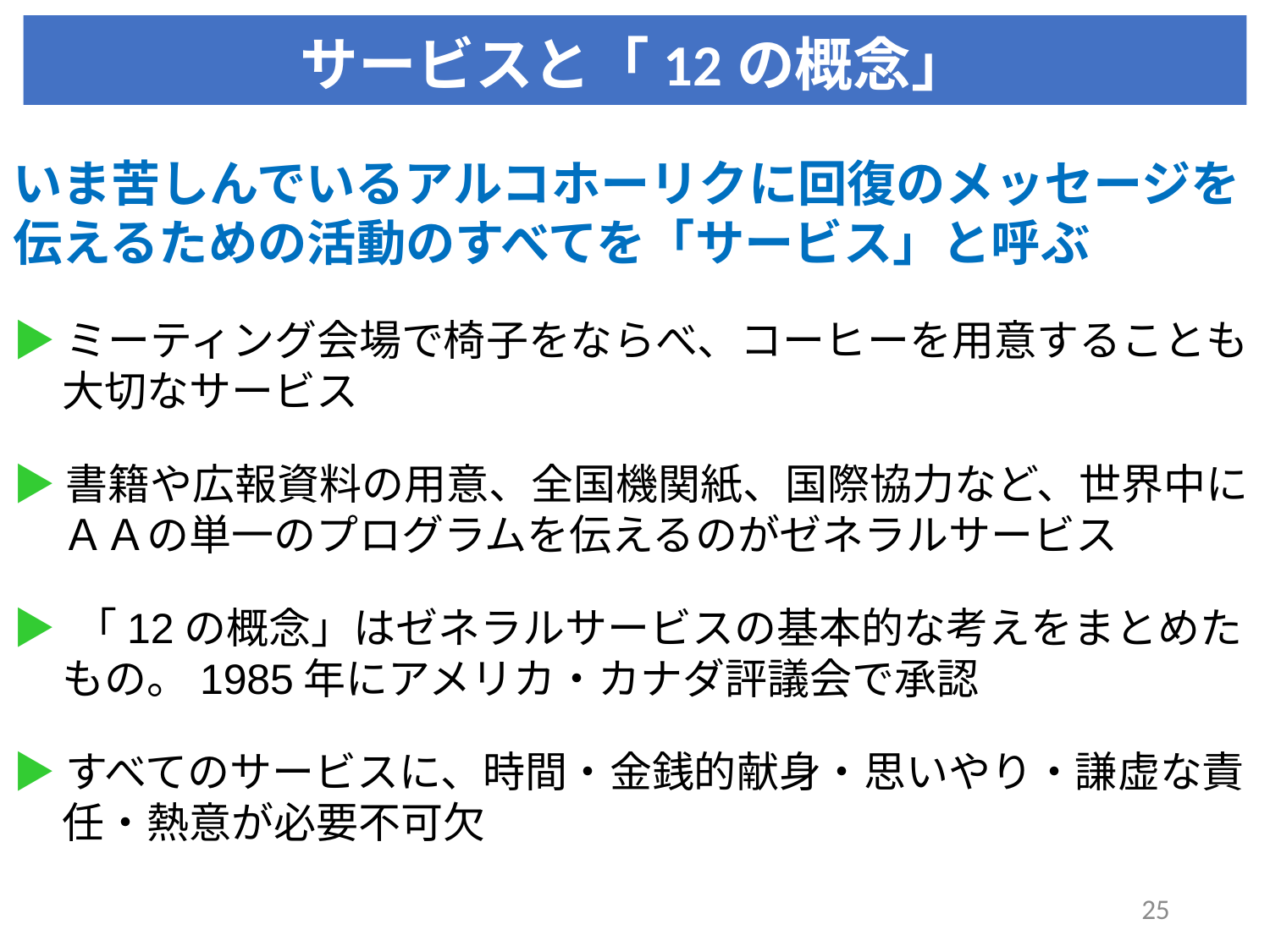

# サービスと「12の概念」
いま苦しんでいるアルコホーリクに回復のメッセージを伝えるための活動のすべてを「サービス」と呼ぶ
▶ミーティング会場で椅子をならべ、コーヒーを用意することも大切なサービス
▶書籍や広報資料の用意、全国機関紙、国際協力など、世界中にＡＡの単一のプログラムを伝えるのがゼネラルサービス
▶ 「12の概念」はゼネラルサービスの基本的な考えをまとめたもの。1985年にアメリカ・カナダ評議会で承認
▶すべてのサービスに、時間・金銭的献身・思いやり・謙虚な責任・熱意が必要不可欠
25